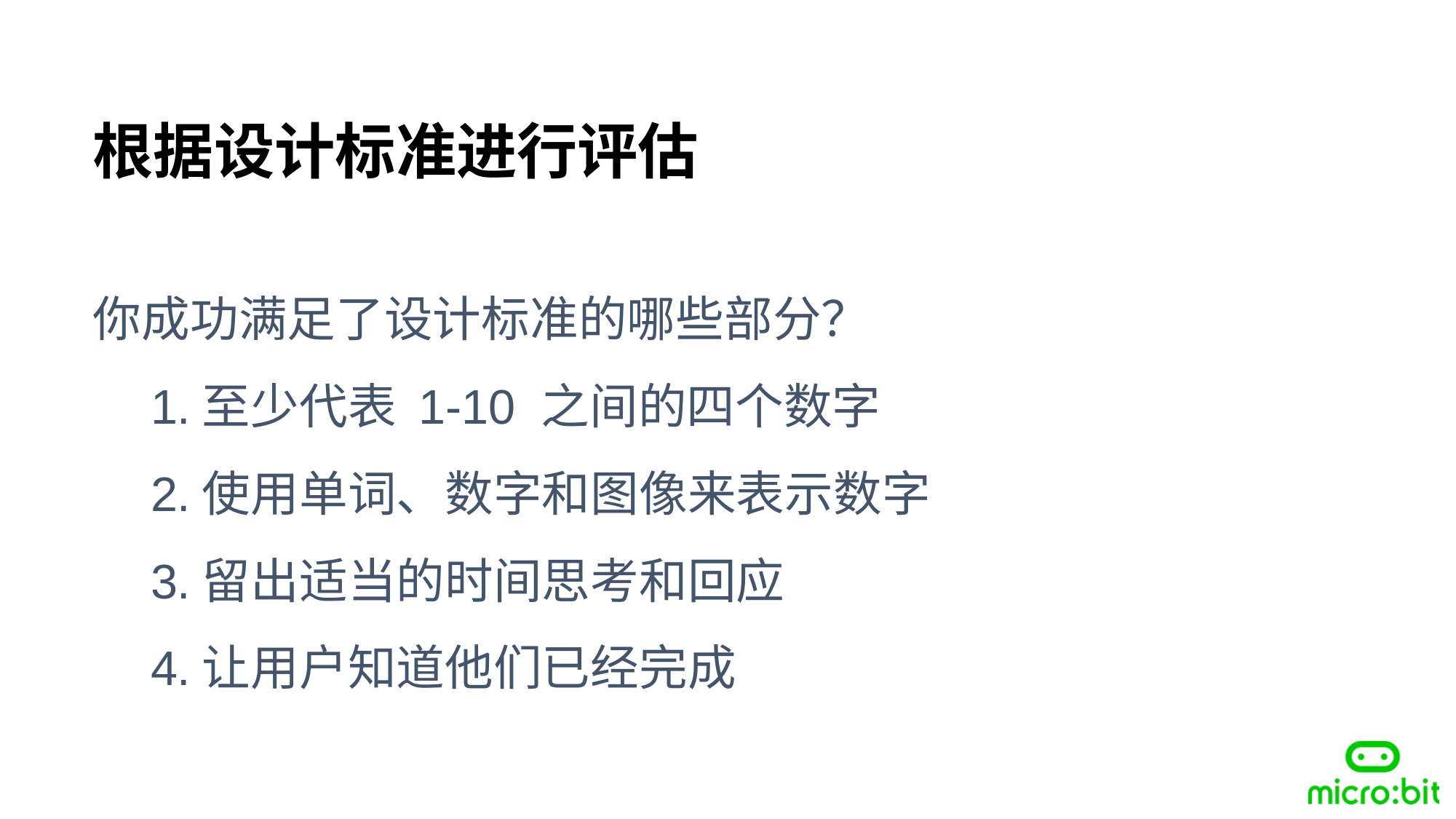

根据设计标准进行评估

你成功满足了设计标准的哪些部分？
至少代表 1-10 之间的四个数字
使用单词、数字和图像来表示数字
留出适当的时间思考和回应
让用户知道他们已经完成